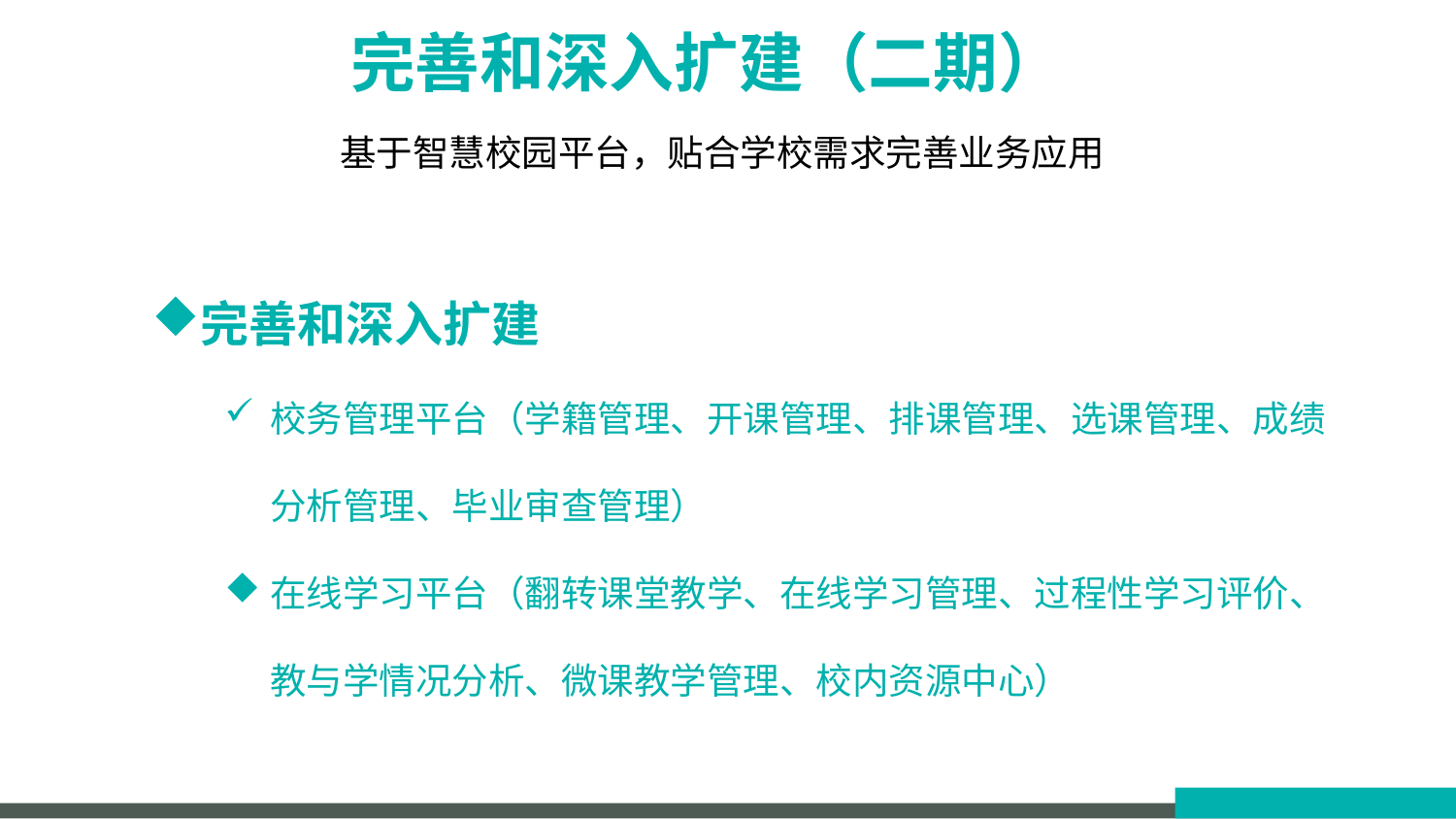

完善和深入扩建（二期）
基于智慧校园平台，贴合学校需求完善业务应用
完善和深入扩建
校务管理平台（学籍管理、开课管理、排课管理、选课管理、成绩分析管理、毕业审查管理）
在线学习平台（翻转课堂教学、在线学习管理、过程性学习评价、教与学情况分析、微课教学管理、校内资源中心）